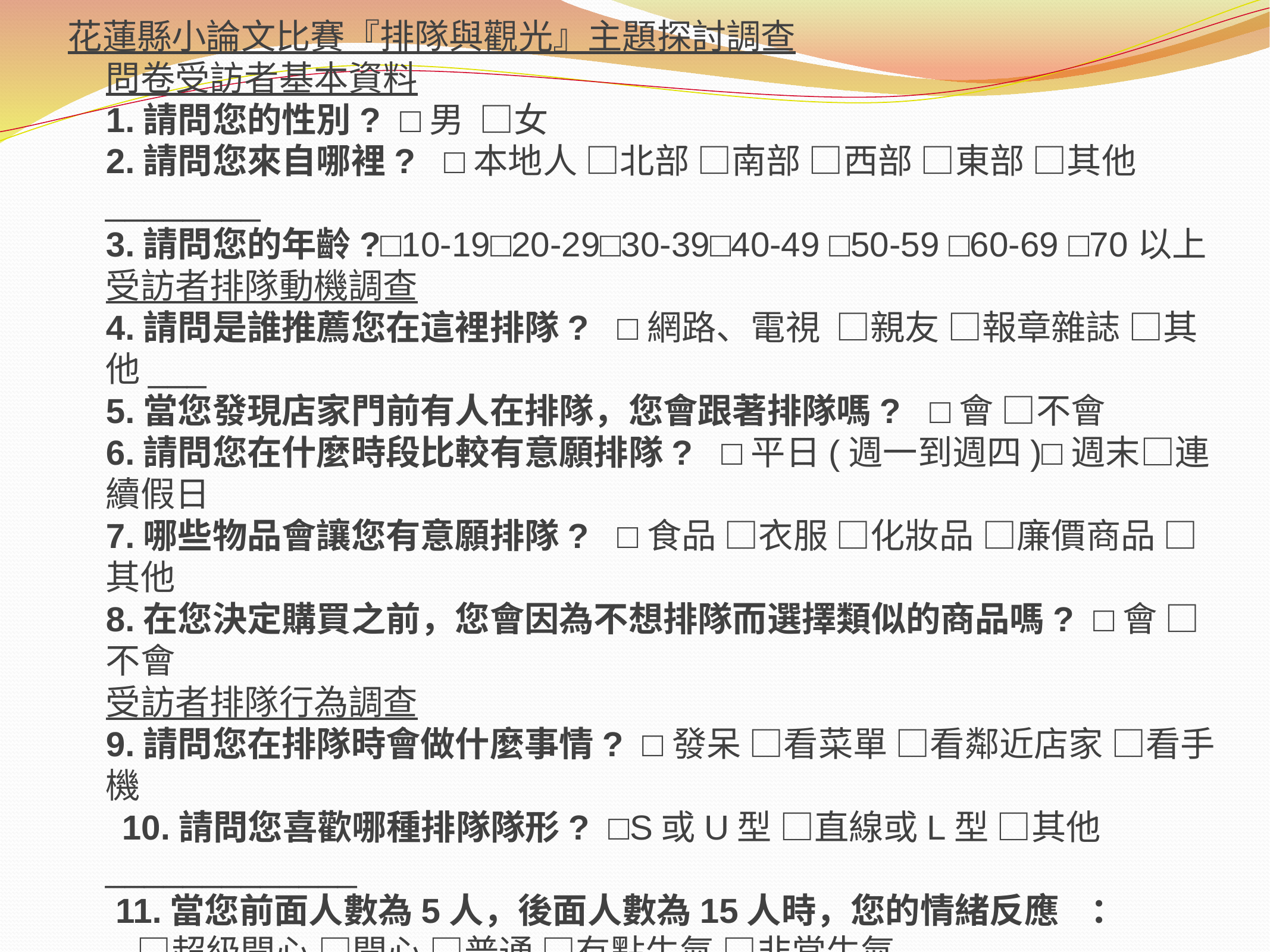

花蓮縣小論文比賽『排隊與觀光』主題探討調查
問卷受訪者基本資料
1.請問您的性別?  □男  □女
2.請問您來自哪裡?   □本地人 □北部 □南部 □西部 □東部 □其他________
3.請問您的年齡?□10-19□20-29□30-39□40-49 □50-59 □60-69 □70以上
受訪者排隊動機調查
4.請問是誰推薦您在這裡排隊?   □網路、電視  □親友 □報章雜誌 □其他___
5.當您發現店家門前有人在排隊，您會跟著排隊嗎?   □會 □不會
6.請問您在什麼時段比較有意願排隊?   □平日(週一到週四)□週末□連續假日
7.哪些物品會讓您有意願排隊?   □食品 □衣服 □化妝品 □廉價商品 □其他
8.在您決定購買之前，您會因為不想排隊而選擇類似的商品嗎?  □會 □不會
受訪者排隊行為調查
9.請問您在排隊時會做什麼事情?  □發呆 □看菜單 □看鄰近店家 □看手機
 10.請問您喜歡哪種排隊隊形?  □S或U型 □直線或L型 □其他_____________
 11.當您前面人數為5人，後面人數為15人時，您的情緒反應    ： 
    □超級開心 □開心 □普通 □有點生氣 □非常生氣
受訪者排隊購買意願調查
 12.您能接受的排隊時間最長為多久?                          分鐘
 13.您在購買時會非常注意商品的售價嗎?   □會 □不會
 14.如果購買後發現食物真的很好吃，您會再來排隊嗎?     □會□不會